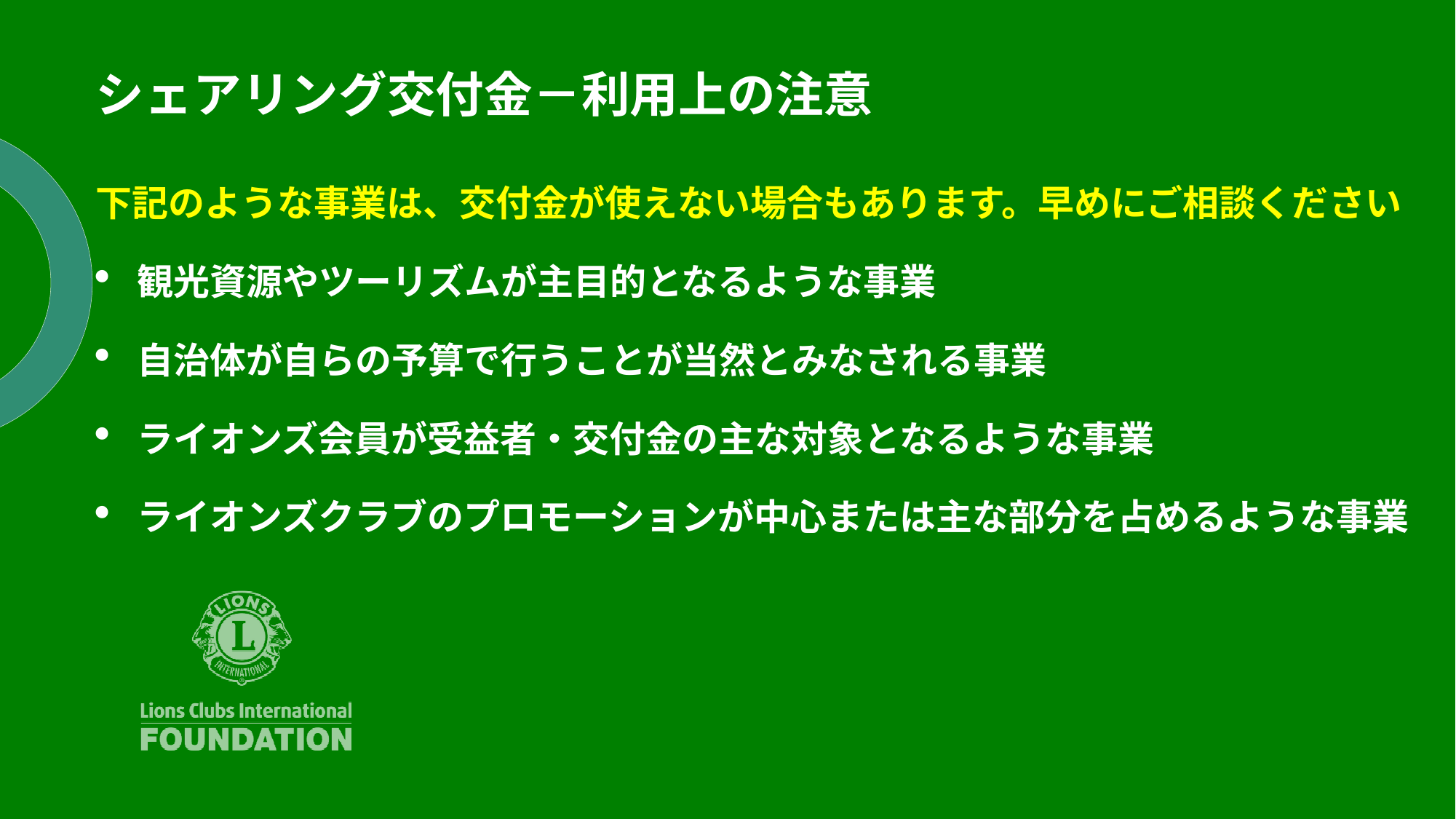

シェアリング交付金－利用上の注意

下記のような事業は、交付金が使えない場合もあります。早めにご相談ください

観光資源やツーリズムが主目的となるような事業

自治体が自らの予算で行うことが当然とみなされる事業

ライオンズ会員が受益者・交付金の主な対象となるような事業

ライオンズクラブのプロモーションが中心または主な部分を占めるような事業